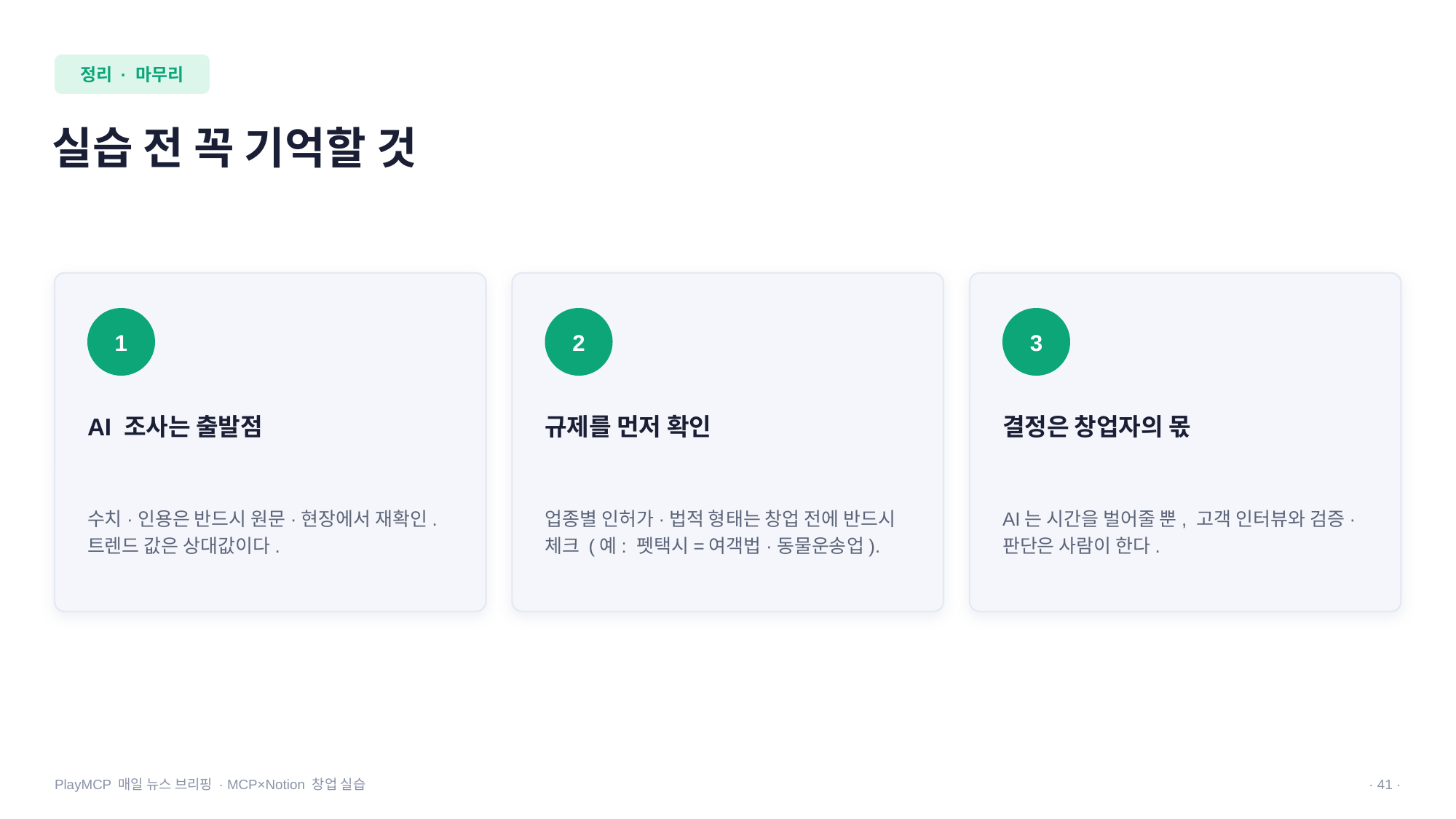

정리 · 마무리
실습 전 꼭 기억할 것

1

2

3
AI 조사는 출발점
규제를 먼저 확인
결정은 창업자의 몫
수치·인용은 반드시 원문·현장에서 재확인. 트렌드 값은 상대값이다.
업종별 인허가·법적 형태는 창업 전에 반드시 체크 (예: 펫택시=여객법·동물운송업).
AI는 시간을 벌어줄 뿐, 고객 인터뷰와 검증·판단은 사람이 한다.
PlayMCP 매일 뉴스 브리핑 · MCP×Notion 창업 실습
· 41 ·